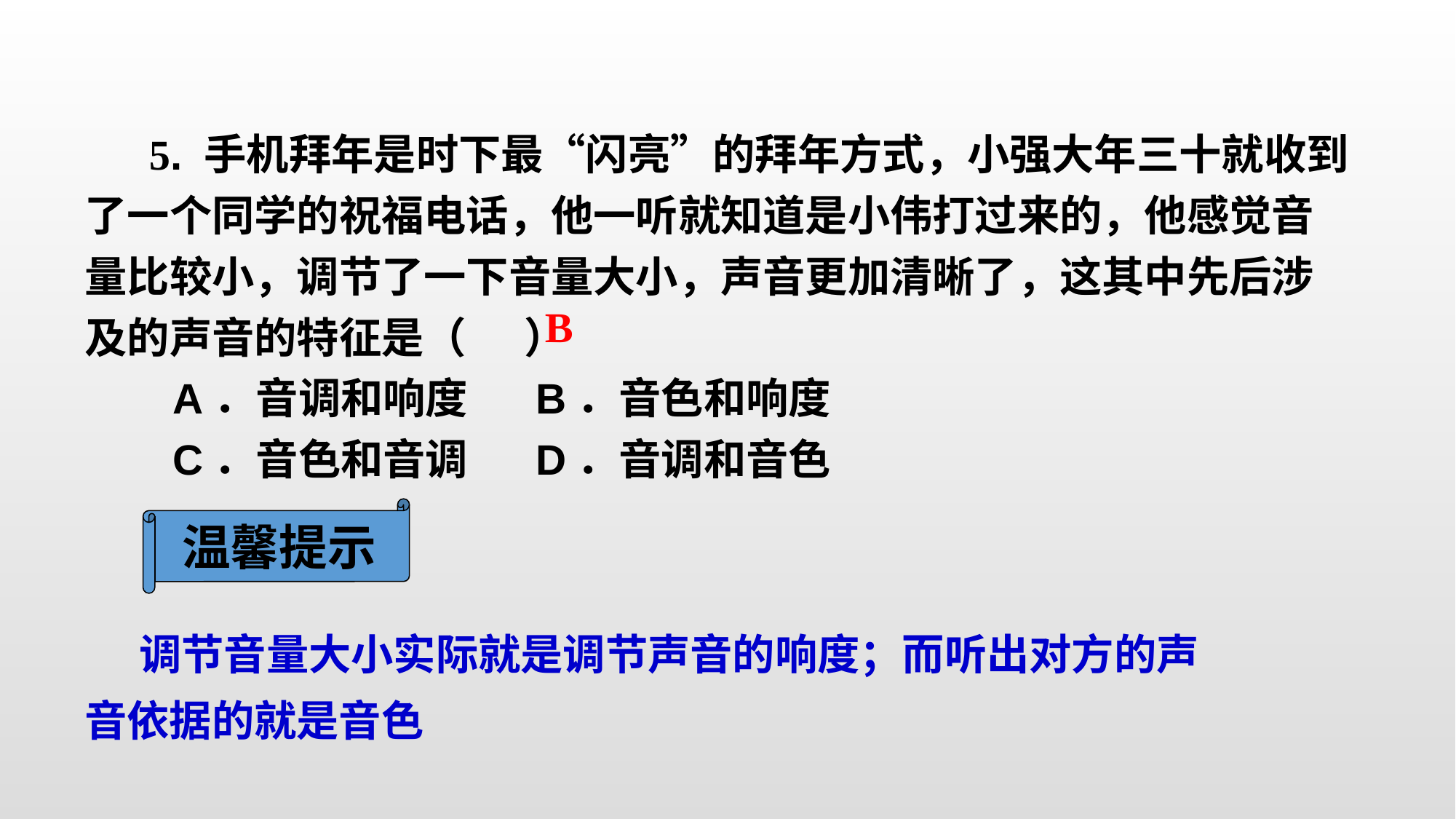

5. 手机拜年是时下最“闪亮”的拜年方式，小强大年三十就收到了一个同学的祝福电话，他一听就知道是小伟打过来的，他感觉音量比较小，调节了一下音量大小，声音更加清晰了，这其中先后涉及的声音的特征是（      ）
  A．音调和响度      B．音色和响度
  C．音色和音调      D．音调和音色
B

温馨提示
调节音量大小实际就是调节声音的响度；而听出对方的声音依据的就是音色